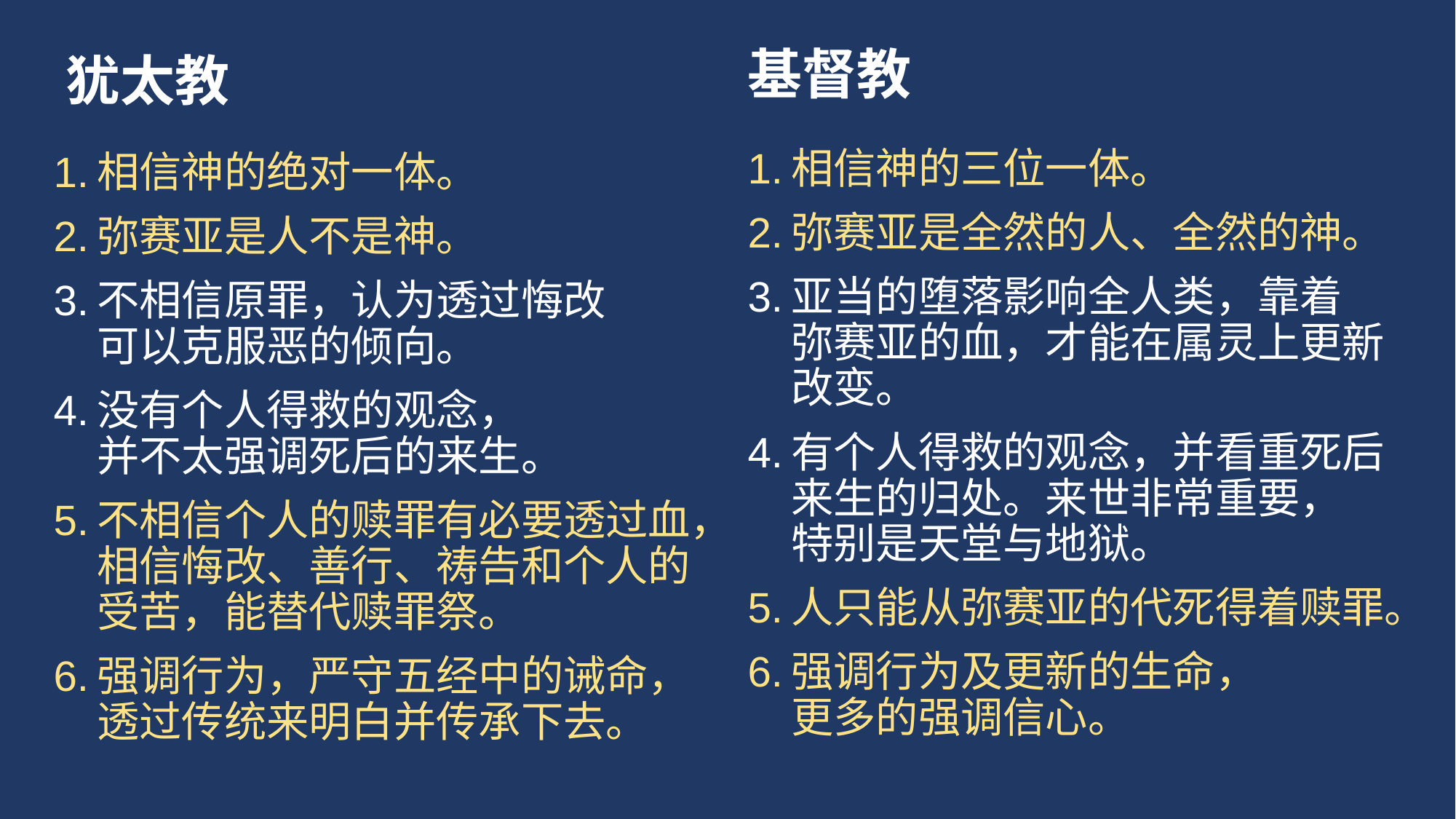

基督教
犹太教
相信神的三位一体。
弥赛亚是全然的人、全然的神。
亚当的堕落影响全人类，靠着
弥赛亚的血，才能在属灵上更新改变。
有个人得救的观念，并看重死后来生的归处。来世非常重要，
特别是天堂与地狱。
人只能从弥赛亚的代死得着赎罪。
强调行为及更新的生命，
更多的强调信心。
相信神的绝对一体。
弥赛亚是人不是神。
不相信原罪，认为透过悔改
可以克服恶的倾向。
没有个人得救的观念，
并不太强调死后的来生。
不相信个人的赎罪有必要透过血，相信悔改、善行、祷告和个人的受苦，能替代赎罪祭。
强调行为，严守五经中的诫命，透过传统来明白并传承下去。